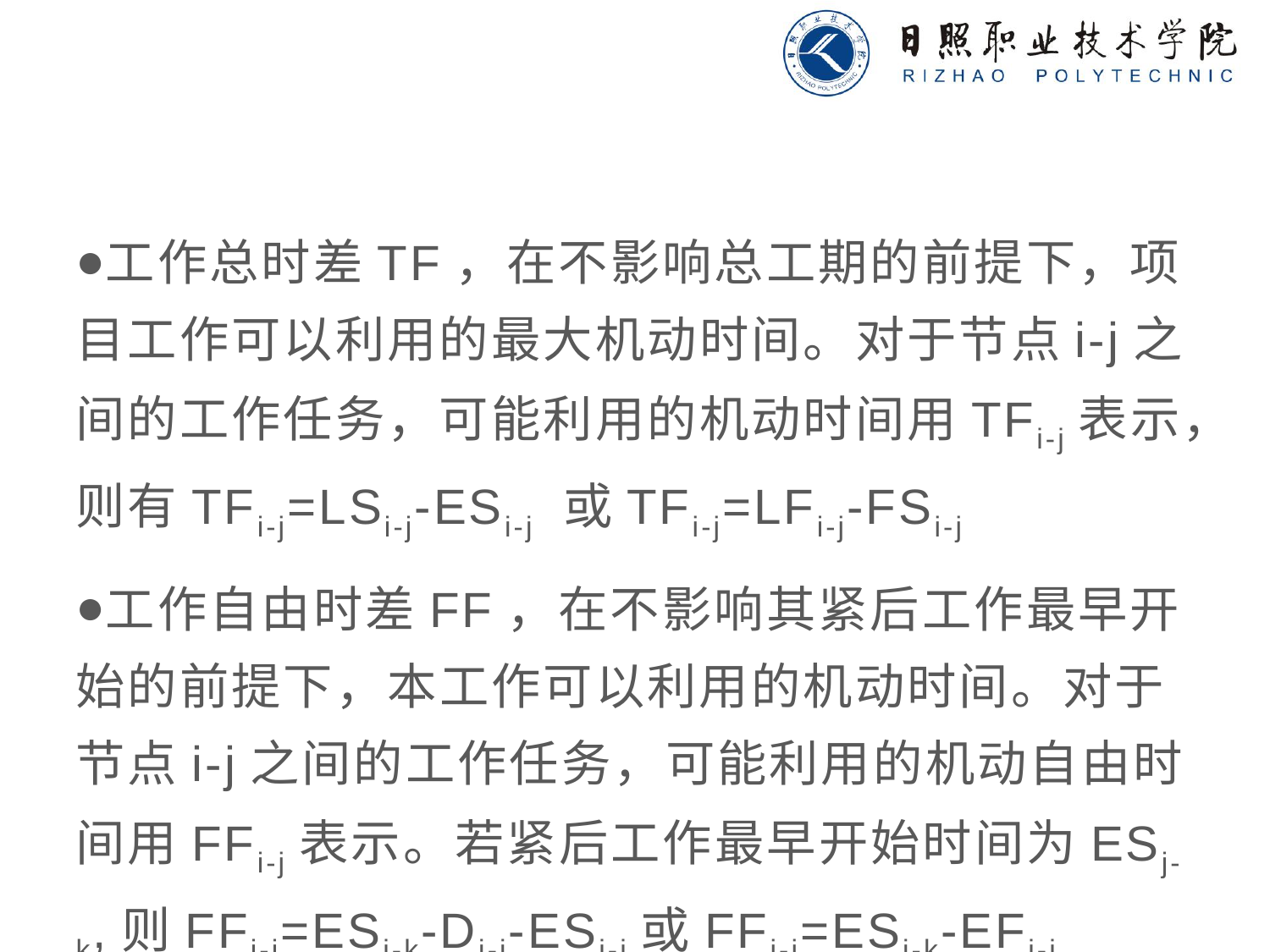

#
工作总时差TF，在不影响总工期的前提下，项目工作可以利用的最大机动时间。对于节点i-j之间的工作任务，可能利用的机动时间用TFi-j表示，则有TFi-j=LSi-j-ESi-j 或TFi-j=LFi-j-FSi-j
工作自由时差FF，在不影响其紧后工作最早开始的前提下，本工作可以利用的机动时间。对于节点i-j之间的工作任务，可能利用的机动自由时间用FFi-j表示。若紧后工作最早开始时间为ESj-k,则FFi-j=ESj-k-Di-j-ESi-j或FFi-j=ESj-k-EFi-j